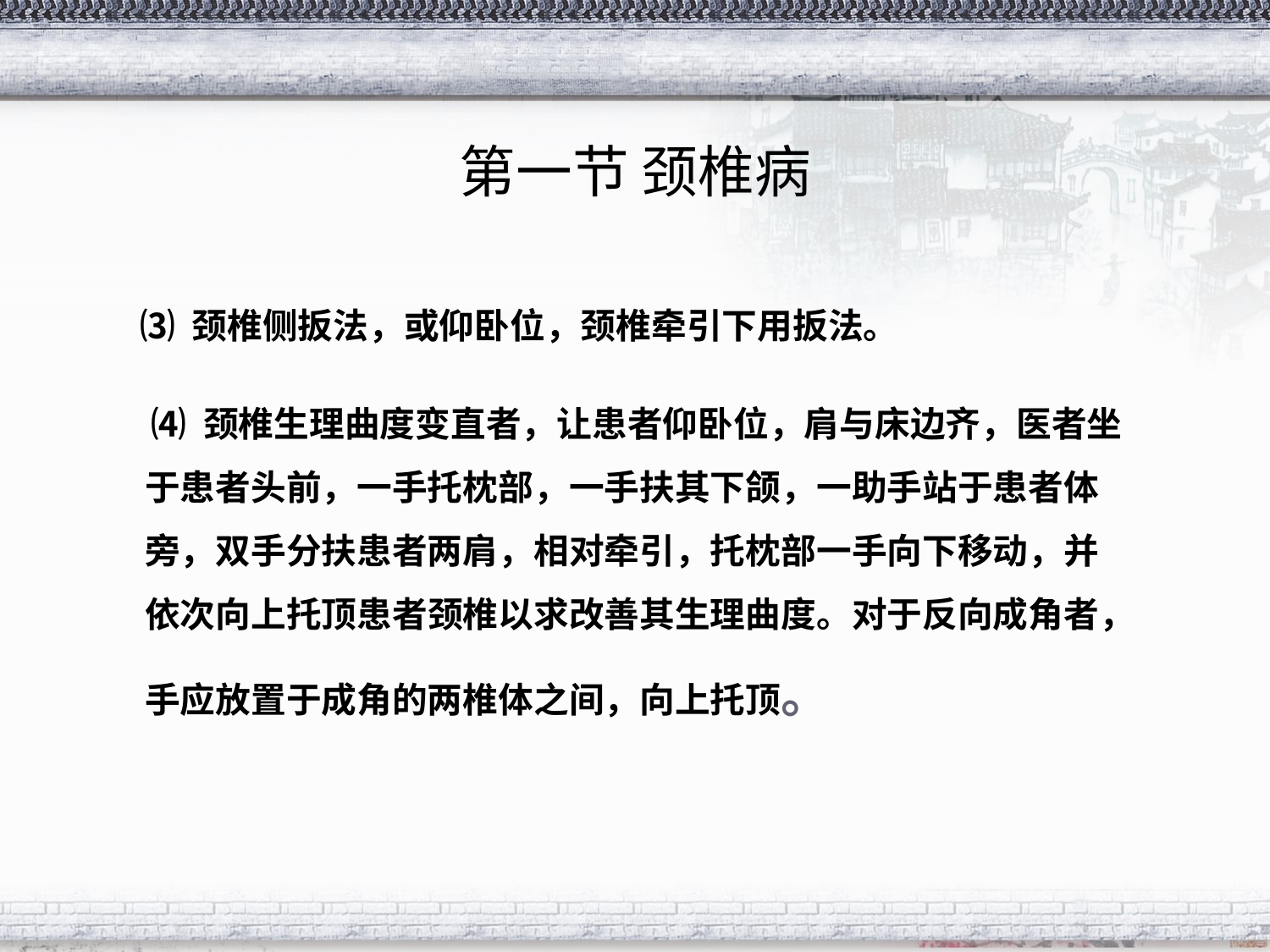

第一节 颈椎病
#
    ⑶ 颈椎侧扳法，或仰卧位，颈椎牵引下用扳法。
       ⑷ 颈椎生理曲度变直者，让患者仰卧位，肩与床边齐，医者坐于患者头前，一手托枕部，一手扶其下颌，一助手站于患者体旁，双手分扶患者两肩，相对牵引，托枕部一手向下移动，并依次向上托顶患者颈椎以求改善其生理曲度。对于反向成角者，手应放置于成角的两椎体之间，向上托顶。